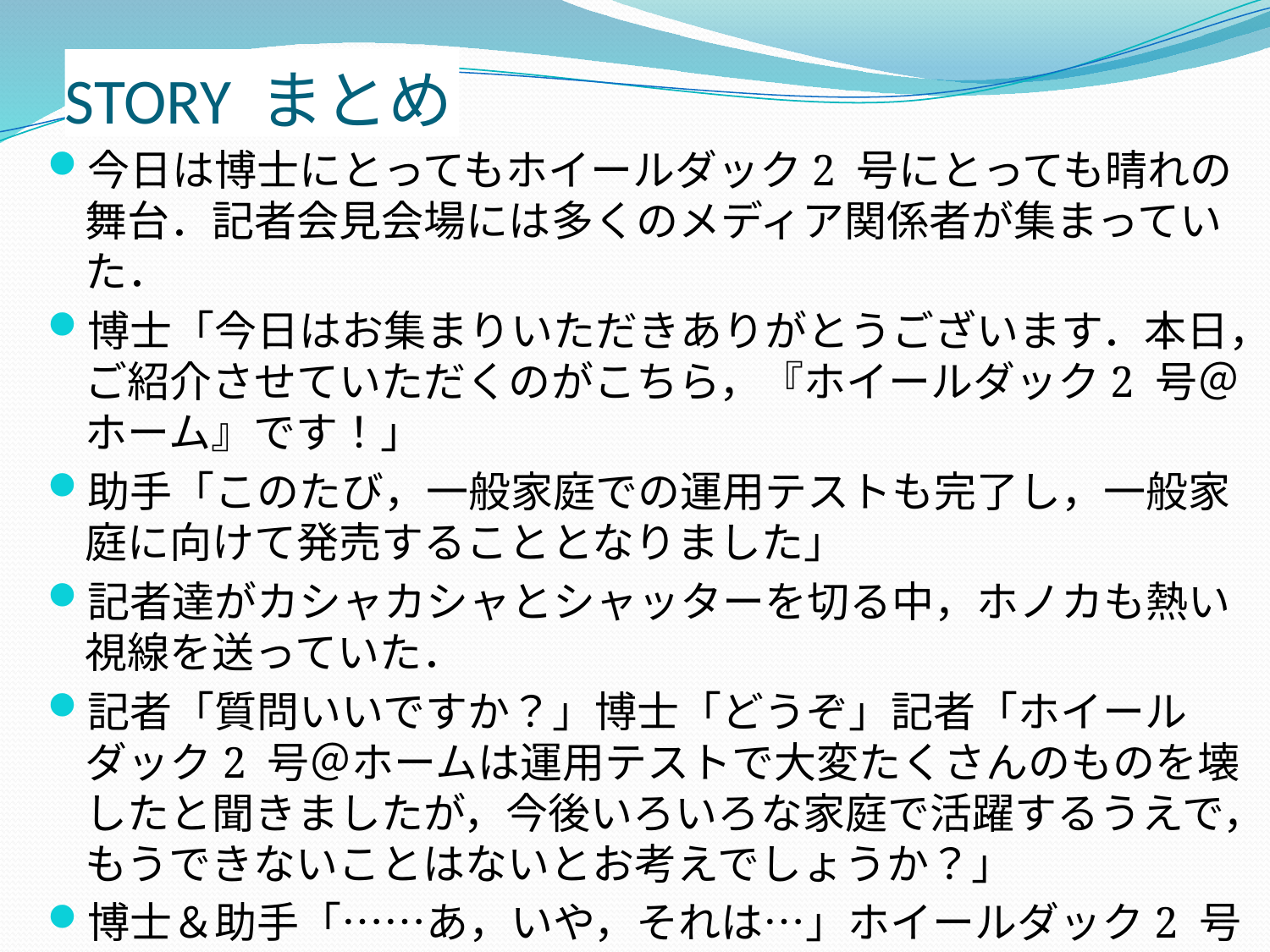

# STORY まとめ
今日は博士にとってもホイールダック2 号にとっても晴れの舞台．記者会見会場には多くのメディア関係者が集まっていた．
博士「今日はお集まりいただきありがとうございます．本日，ご紹介させていただくのがこちら，『ホイールダック2 号＠ホーム』です！」
助手「このたび，一般家庭での運用テストも完了し，一般家庭に向けて発売することとなりました」
記者達がカシャカシャとシャッターを切る中，ホノカも熱い視線を送っていた．
記者「質問いいですか？」博士「どうぞ」記者「ホイールダック2 号＠ホームは運用テストで大変たくさんのものを壊したと聞きましたが，今後いろいろな家庭で活躍するうえで，もうできないことはないとお考えでしょうか？」
博士＆助手「……あ，いや，それは…」ホイールダック2 号＠ホームの飽くなき挑戦は続く．